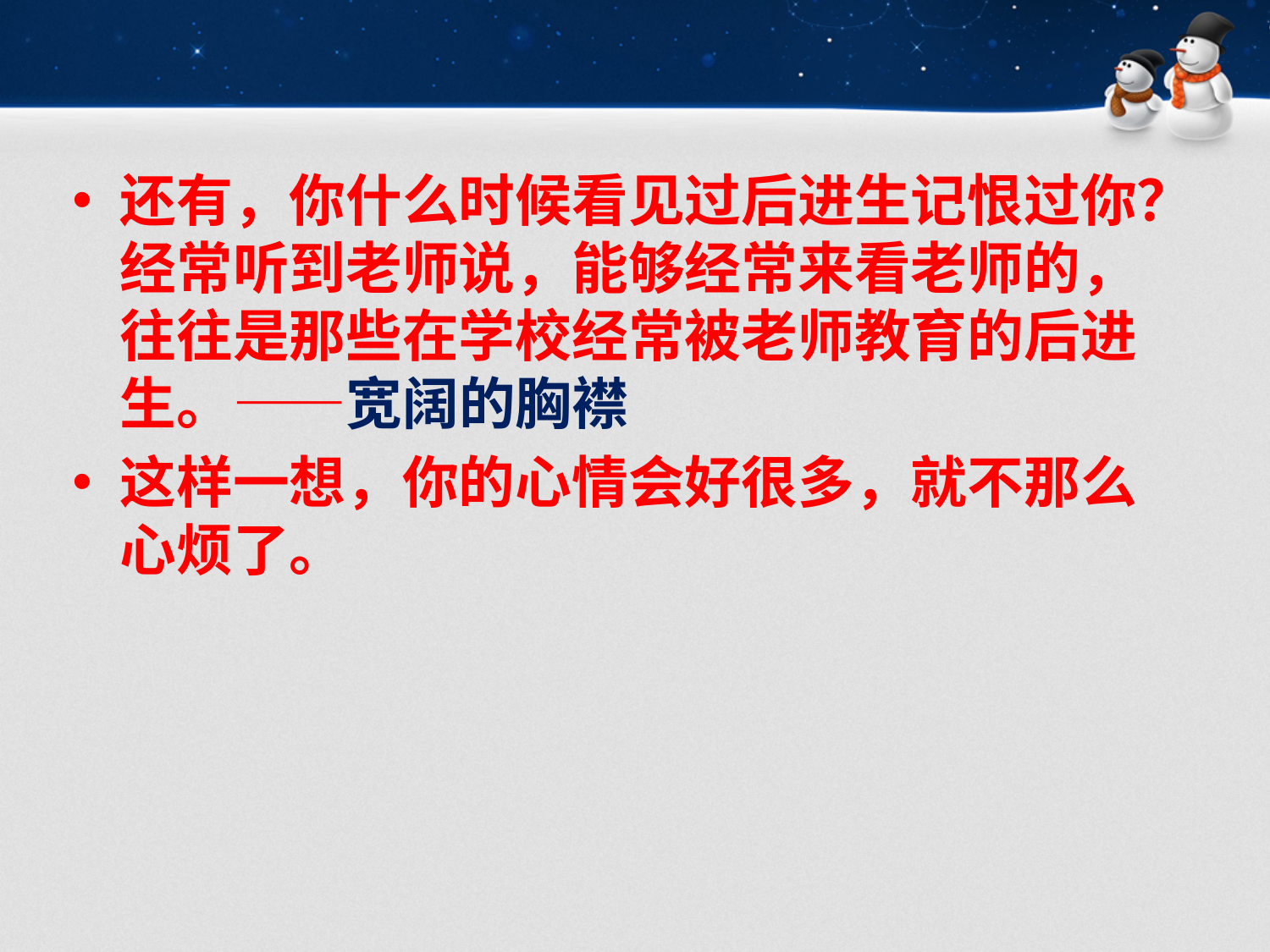

#
还有，你什么时候看见过后进生记恨过你？经常听到老师说，能够经常来看老师的，往往是那些在学校经常被老师教育的后进生。——宽阔的胸襟
这样一想，你的心情会好很多，就不那么心烦了。